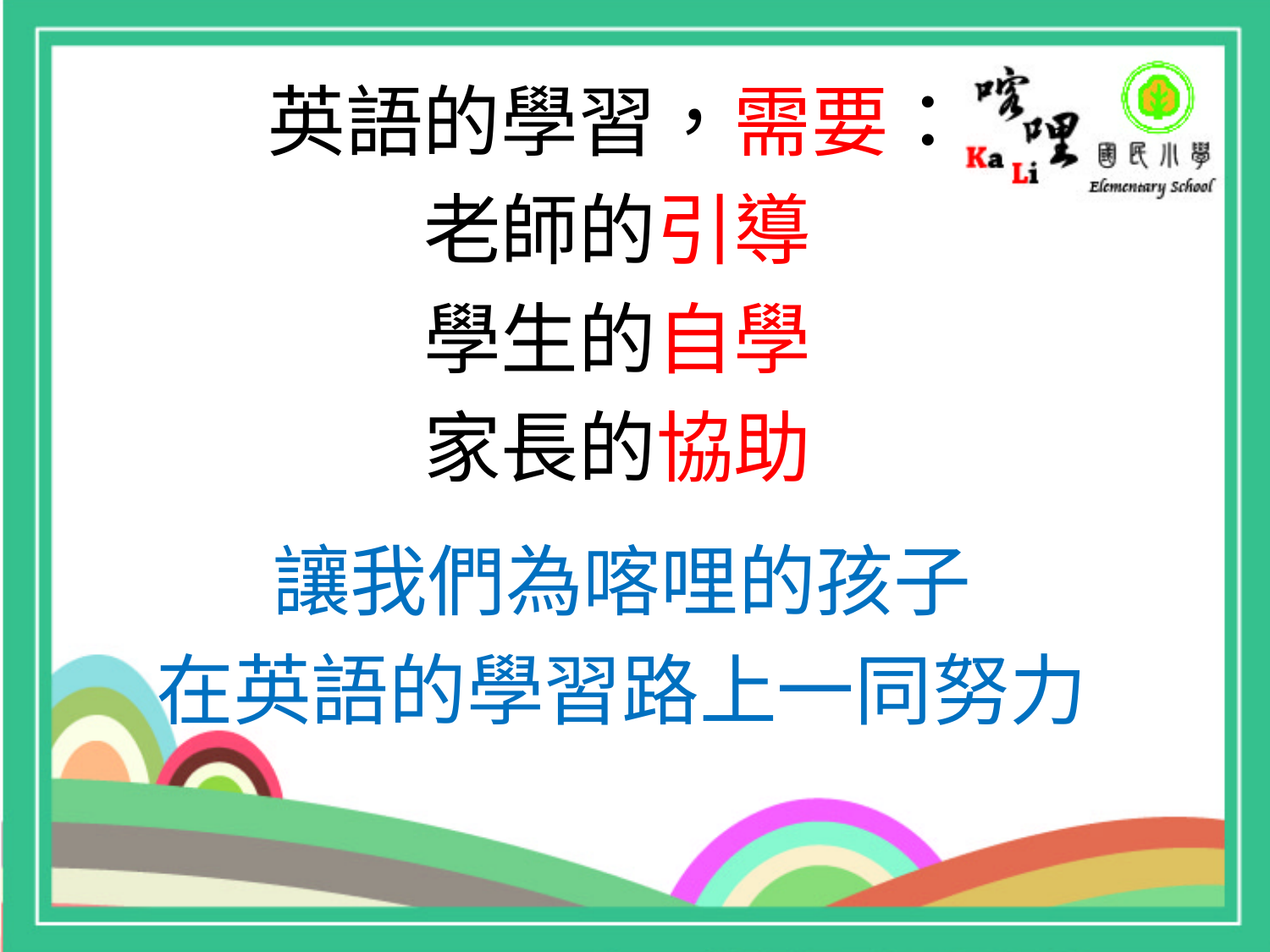

英語的學習，需要：
老師的引導
學生的自學
家長的協助
讓我們為喀哩的孩子
在英語的學習路上一同努力